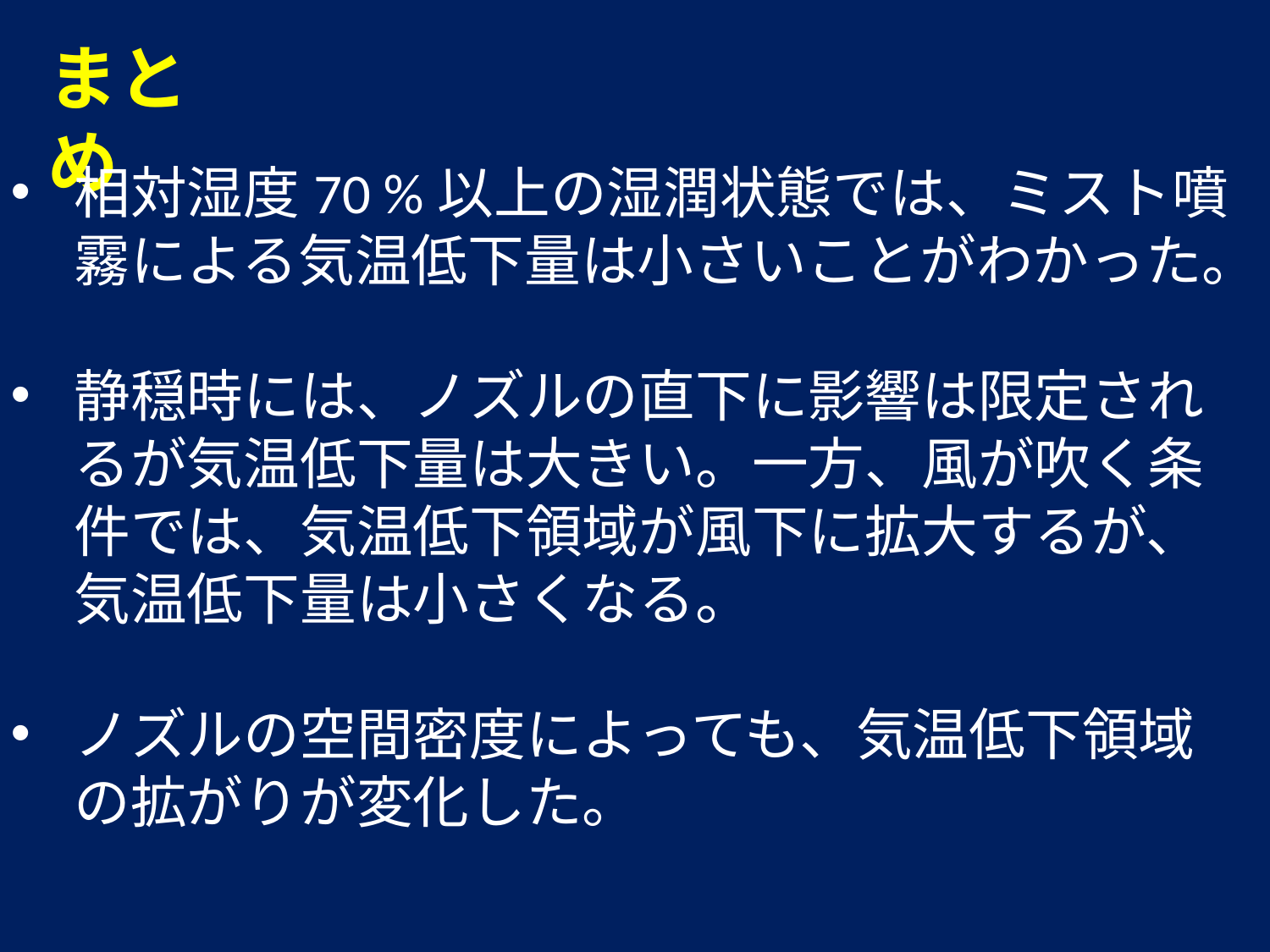

まとめ
相対湿度70 %以上の湿潤状態では、ミスト噴霧による気温低下量は小さいことがわかった。

静穏時には、ノズルの直下に影響は限定されるが気温低下量は大きい。一方、風が吹く条件では、気温低下領域が風下に拡大するが、気温低下量は小さくなる。

ノズルの空間密度によっても、気温低下領域の拡がりが変化した。